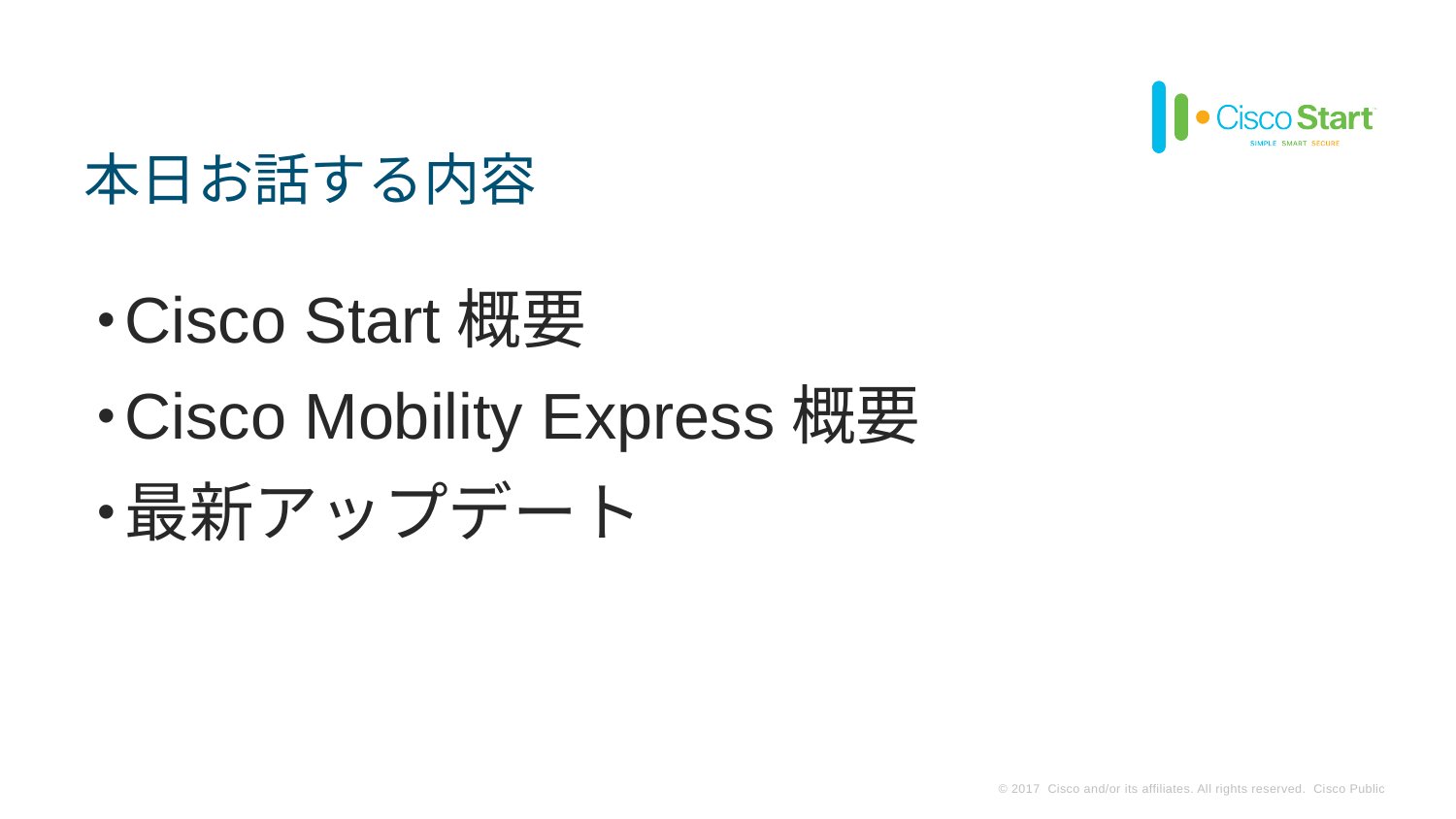

# 本日お話する内容
Cisco Start概要
Cisco Mobility Express概要
最新アップデート